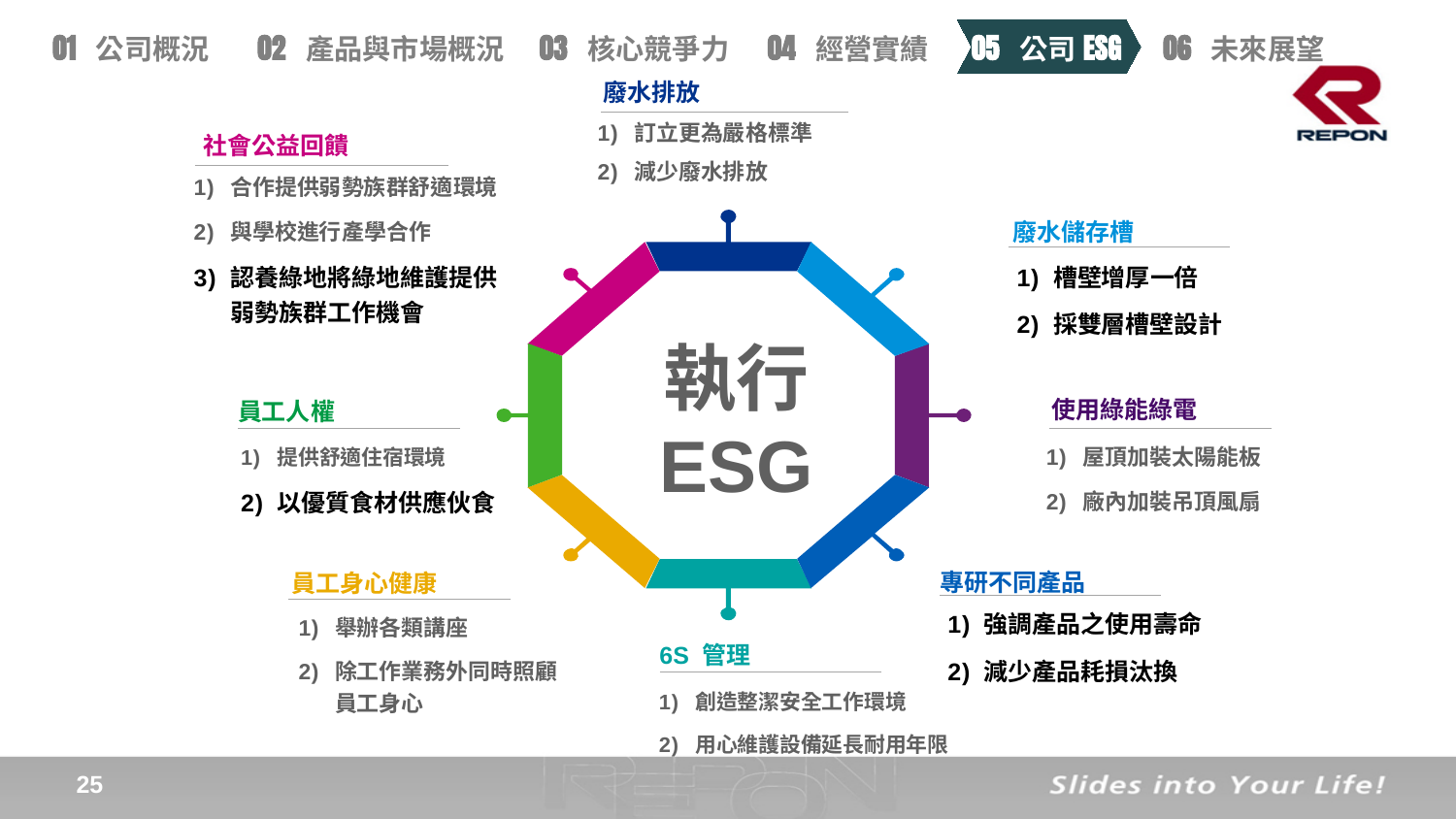

廢水排放
訂立更為嚴格標準
減少廢水排放
 社會公益回饋
合作提供弱勢族群舒適環境
與學校進行產學合作
認養綠地將綠地維護提供
弱勢族群工作機會

廢水儲存槽
槽壁增厚一倍
採雙層槽壁設計
執行
ESG
使用綠能綠電
員工人權
提供舒適住宿環境
以優質食材供應伙食

屋頂加裝太陽能板
廠內加裝吊頂風扇
專研不同產品
員工身心健康
強調產品之使用壽命
減少產品耗損汰換
舉辦各類講座
除工作業務外同時照顧員工身心
6S 管理
創造整潔安全工作環境
用心維護設備延長耐用年限
25